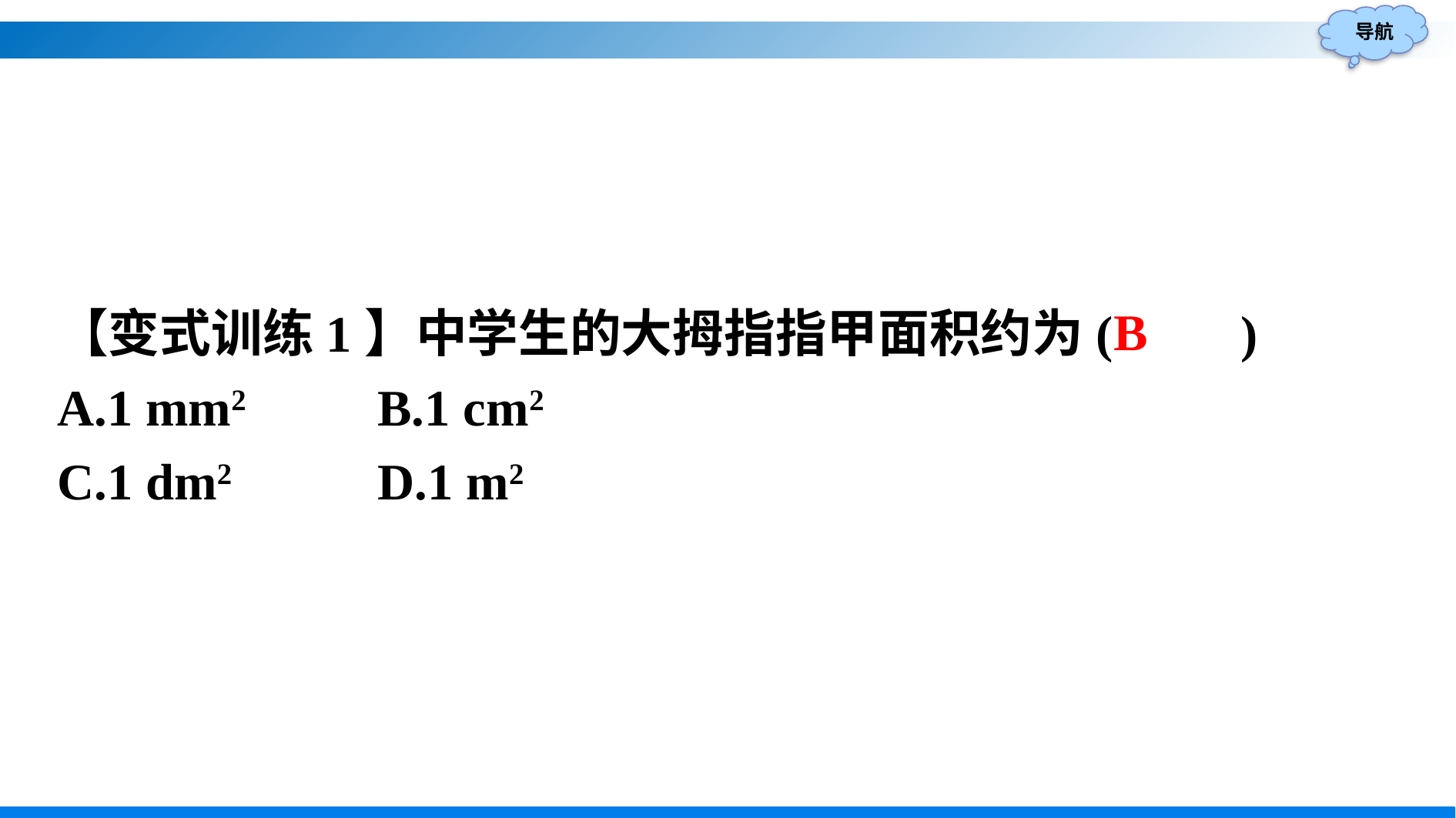

【变式训练1】中学生的大拇指指甲面积约为(　　)
A.1 mm2		B.1 cm2
C.1 dm2		D.1 m2
B